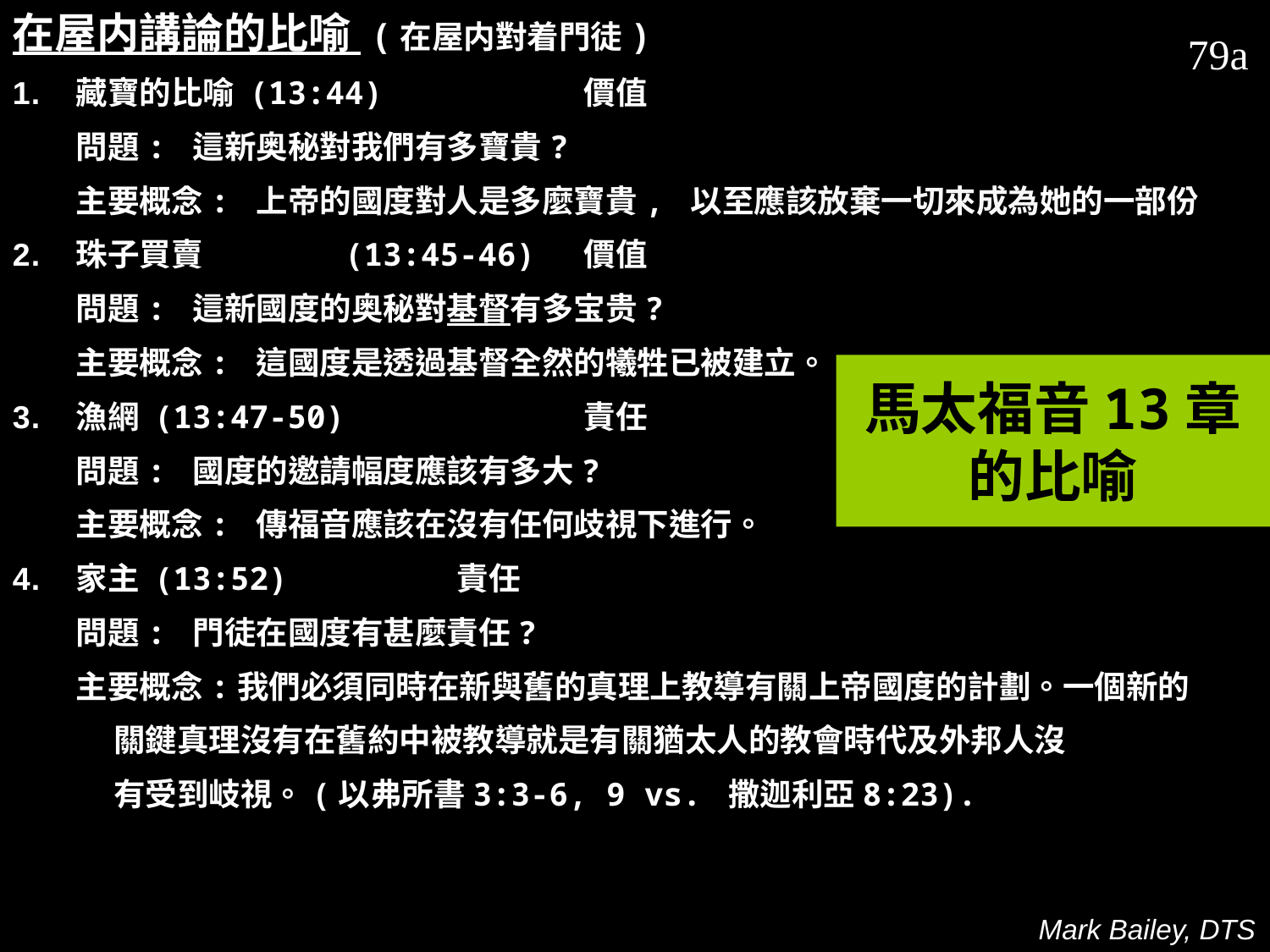

在屋内講論的比喻 (在屋内對着門徒)
藏寶的比喻 (13:44)	     	價值
	問題: 這新奥秘對我們有多寶貴?
	主要概念: 上帝的國度對人是多麼寶貴, 以至應該放棄一切來成為她的一部份
珠子買賣	 (13:45-46) 	價值
	問題: 這新國度的奥秘對基督有多宝贵?
	主要概念: 這國度是透過基督全然的犧牲已被建立。
漁網 (13:47-50)		責任
	問題: 國度的邀請幅度應該有多大?
	主要概念: 傳福音應該在沒有任何歧視下進行。
家主 (13:52)		責任
	問題: 門徒在國度有甚麼責任?
	主要概念:我們必須同時在新與舊的真理上教導有關上帝國度的計劃。一個新的
             關鍵真理沒有在舊約中被教導就是有關猶太人的教會時代及外邦人沒
             有受到岐視。(以弗所書3:3-6, 9 vs. 撒迦利亞8:23).
79a
馬太福音13章
的比喻
Mark Bailey, DTS